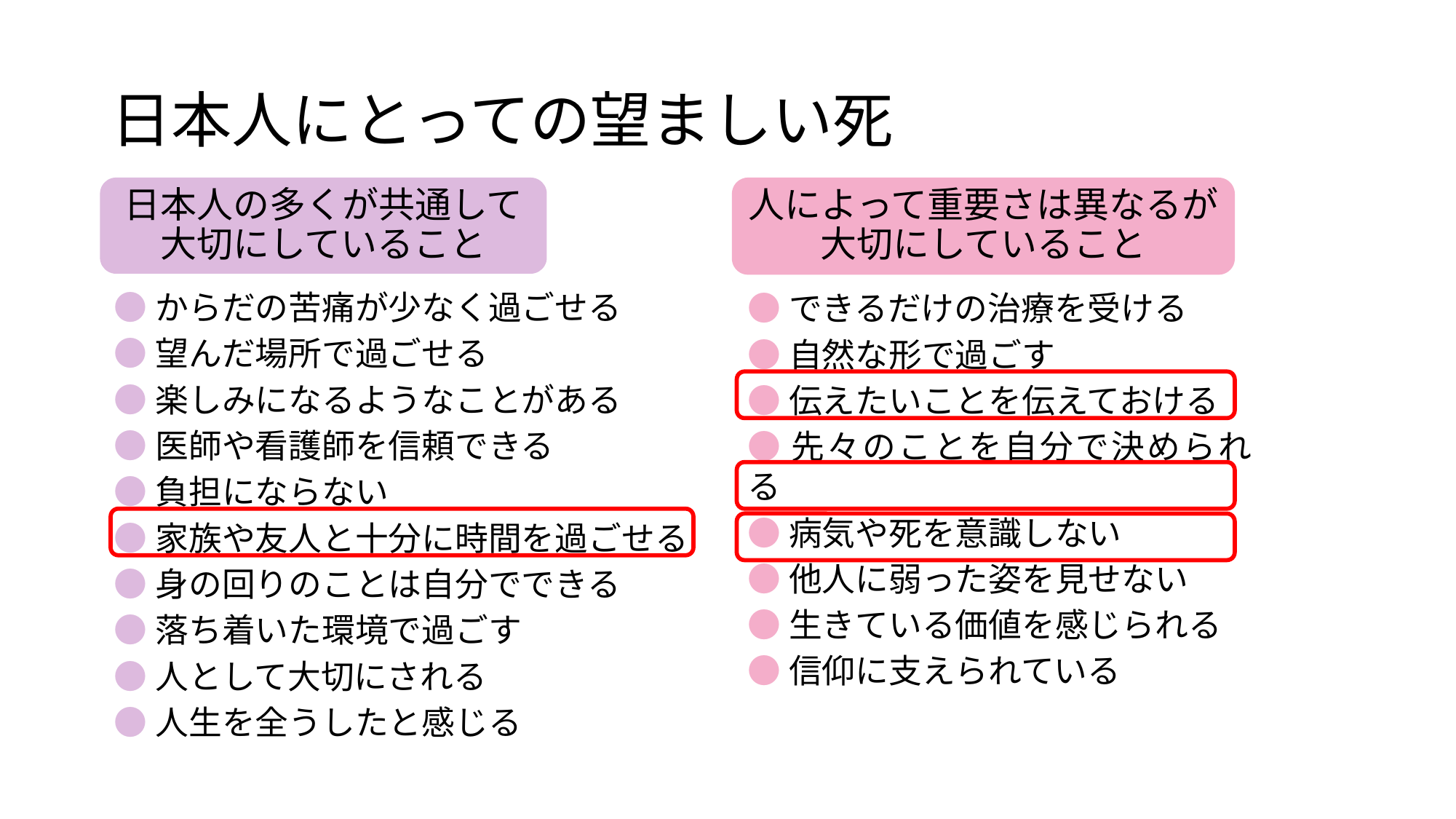

# 日本人にとっての望ましい死
日本人の多くが共通して
大切にしていること
人によって重要さは異なるが
大切にしていること
●からだの苦痛が少なく過ごせる
●望んだ場所で過ごせる
●楽しみになるようなことがある
●医師や看護師を信頼できる
●負担にならない
●家族や友人と十分に時間を過ごせる
●身の回りのことは自分でできる
●落ち着いた環境で過ごす
●人として大切にされる
●人生を全うしたと感じる
●できるだけの治療を受ける
●自然な形で過ごす
●伝えたいことを伝えておける
●先々のことを自分で決められる
●病気や死を意識しない
●他人に弱った姿を見せない
●生きている価値を感じられる
●信仰に支えられている